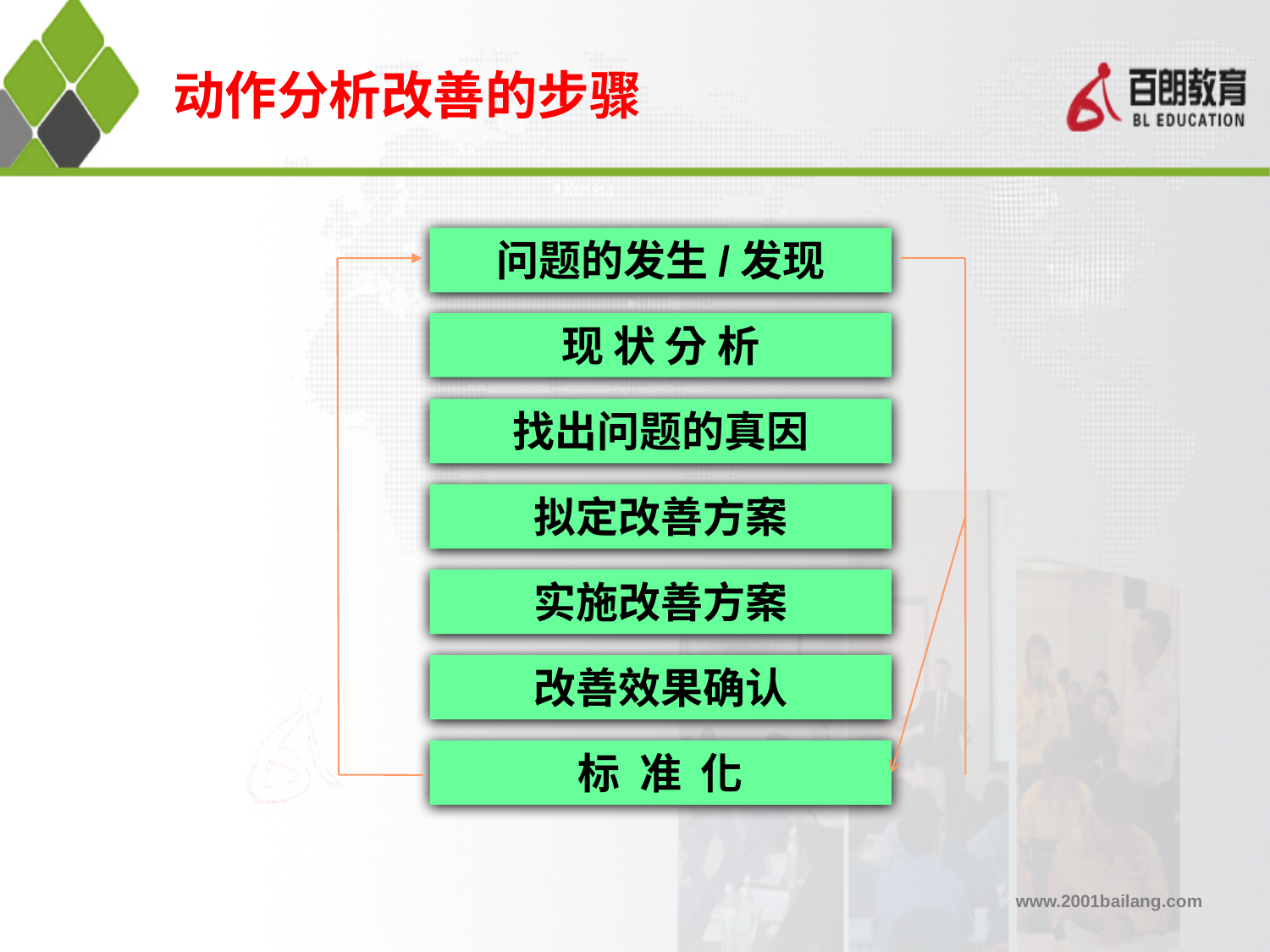

动作分析改善的步骤
问题的发生/发现

现 状 分 析
找出问题的真因
拟定改善方案
实施改善方案
改善效果确认
标  准  化